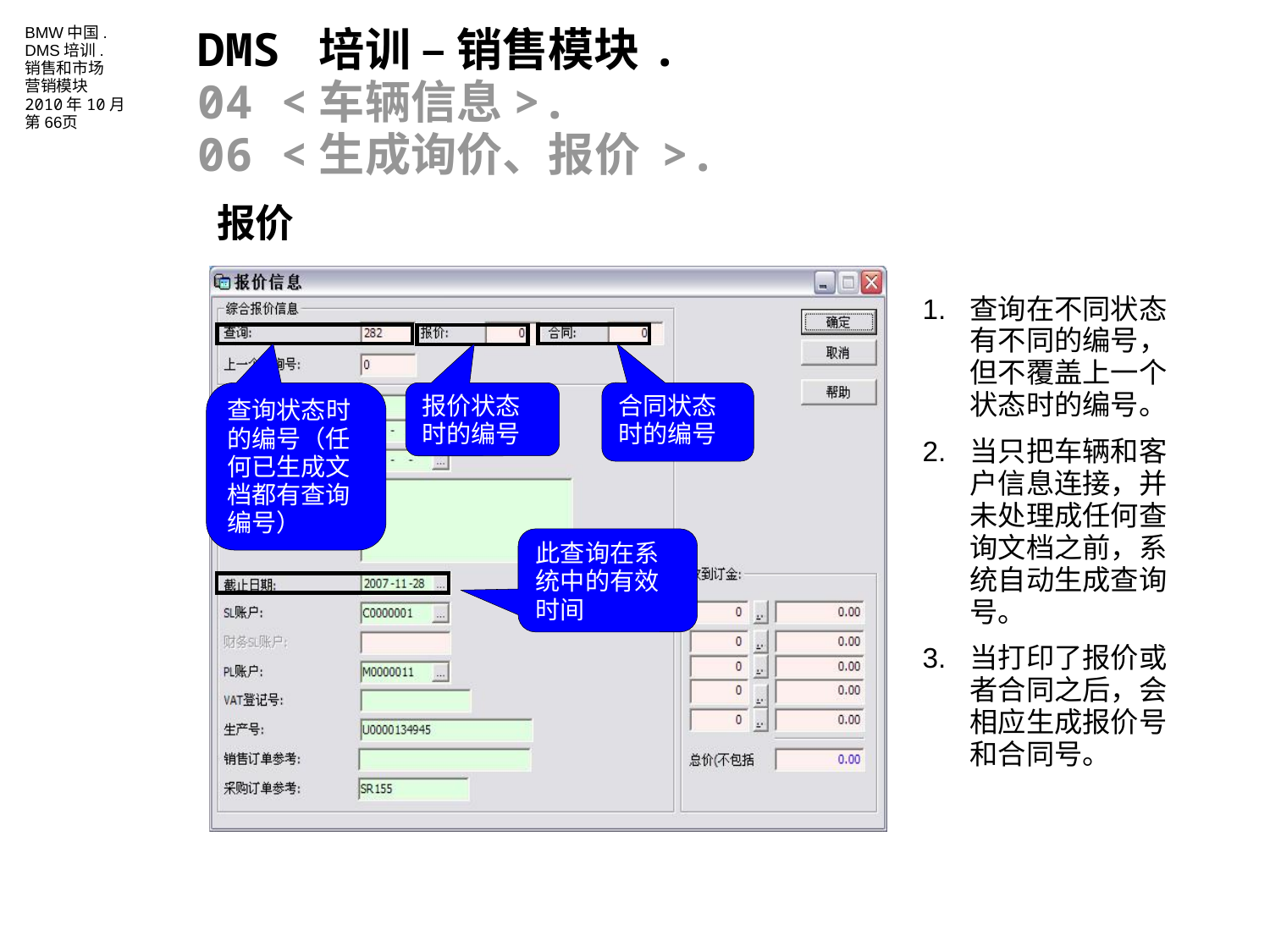

DMS 培训 – 销售模块.
04 <车辆信息>.
06 <生成询价、报价 >.
报价

查询状态时的编号（任何已生成文档都有查询编号）
报价状态时的编号
合同状态时的编号
此查询在系统中的有效时间

查询在不同状态有不同的编号，但不覆盖上一个状态时的编号。
当只把车辆和客户信息连接，并未处理成任何查询文档之前，系统自动生成查询号。
当打印了报价或者合同之后，会相应生成报价号和合同号。